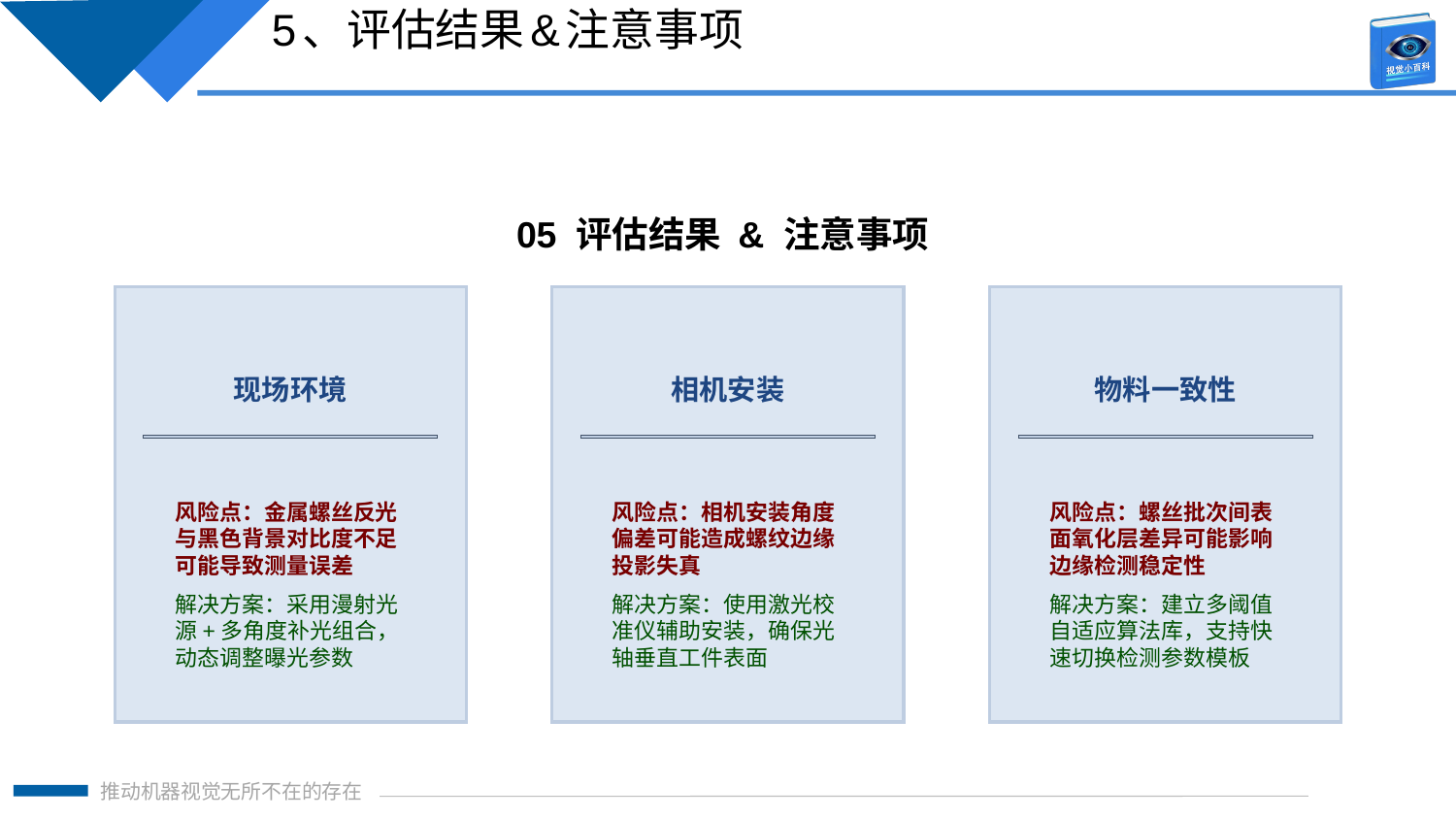

5、评估结果&注意事项

05 评估结果 & 注意事项

现场环境

相机安装

物料一致性

风险点：金属螺丝反光与黑色背景对比度不足可能导致测量误差
解决方案：采用漫射光源+多角度补光组合，动态调整曝光参数

风险点：相机安装角度偏差可能造成螺纹边缘投影失真
解决方案：使用激光校准仪辅助安装，确保光轴垂直工件表面

风险点：螺丝批次间表面氧化层差异可能影响边缘检测稳定性
解决方案：建立多阈值自适应算法库，支持快速切换检测参数模板